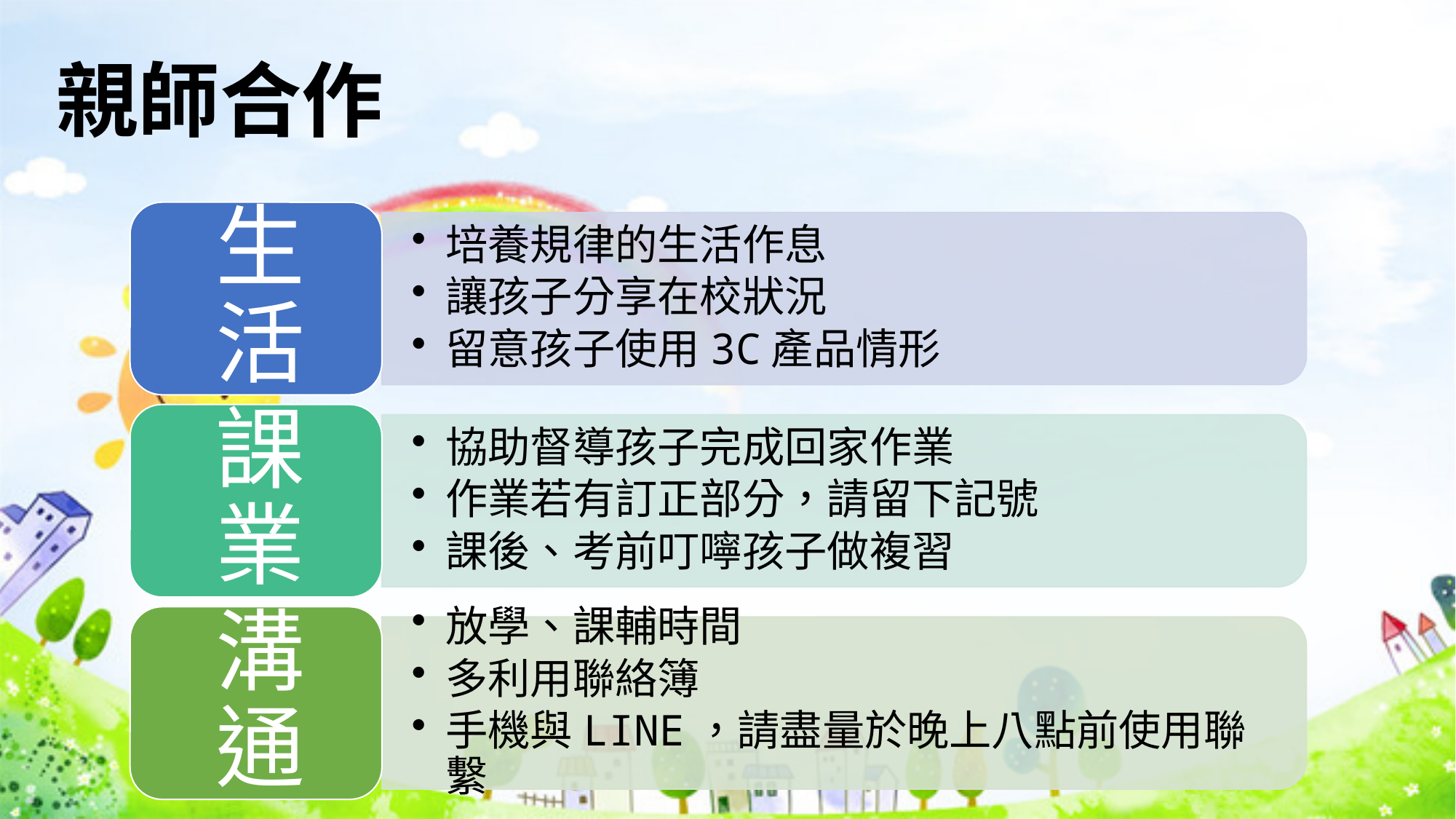

# 親師合作
培養規律的生活作息
讓孩子分享在校狀況
留意孩子使用3C產品情形
生活
協助督導孩子完成回家作業
作業若有訂正部分，請留下記號
課後、考前叮嚀孩子做複習
課業
放學、課輔時間
多利用聯絡簿
手機與LINE，請盡量於晚上八點前使用聯繫
溝通